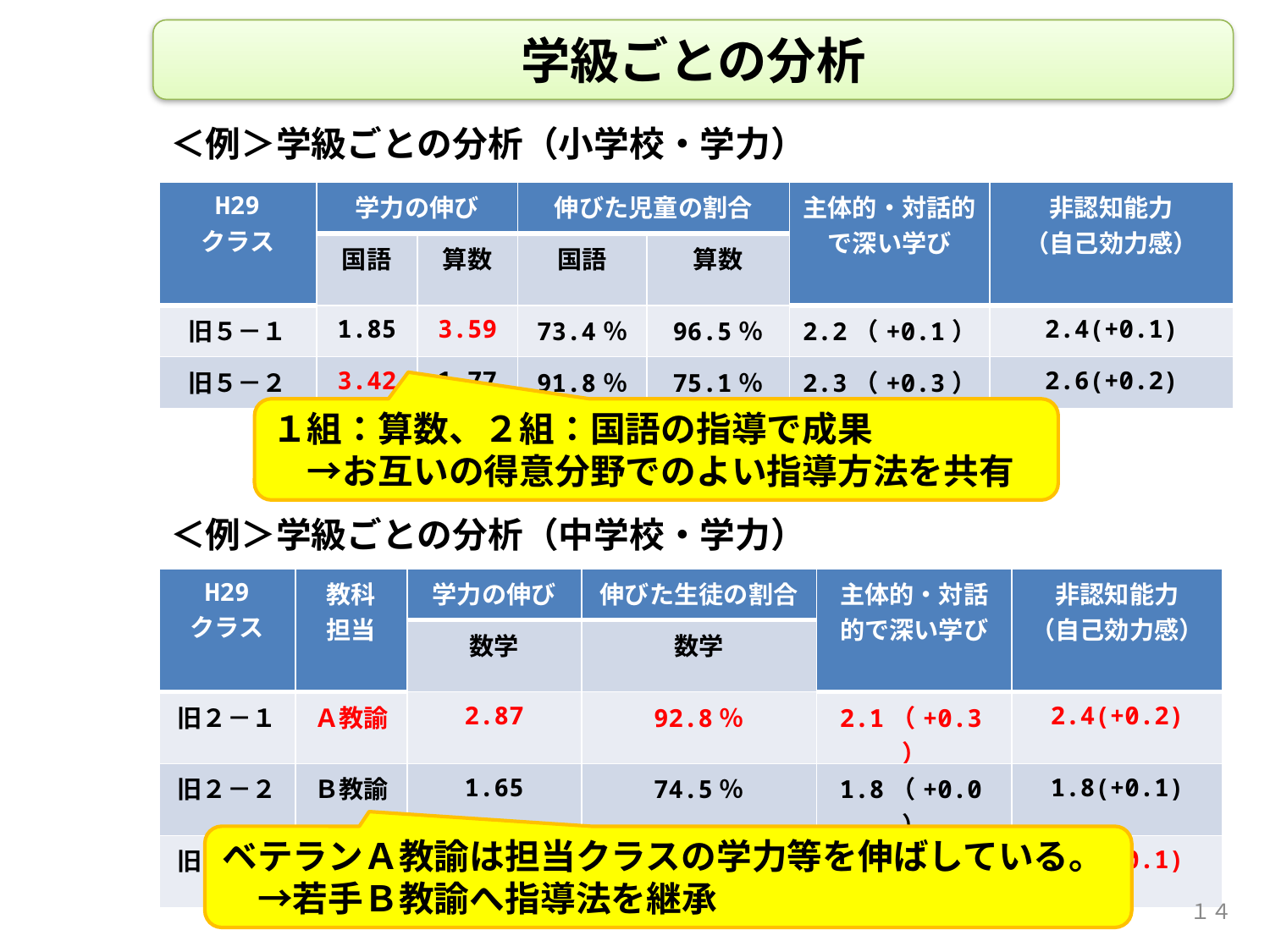

学級ごとの分析
＜例＞学級ごとの分析（小学校・学力）
| H29 クラス | 学力の伸び |  | 伸びた児童の割合 |  | 主体的・対話的で深い学び | 非認知能力 （自己効力感） |
| --- | --- | --- | --- | --- | --- | --- |
|  | 国語 | 算数 | 国語 | 算数 |  |  |
| 旧５－１ | 1.85 | 3.59 | 73.4％ | 96.5％ | 2.2（+0.1） | 2.4(+0.1) |
| 旧５－２ | 3.42 | 1.77 | 91.8％ | 75.1％ | 2.3（+0.3） | 2.6(+0.2) |
１組：算数、２組：国語の指導で成果
　→お互いの得意分野でのよい指導方法を共有
＜例＞学級ごとの分析（中学校・学力）
| H29 クラス | 教科 担当 | 学力の伸び | 伸びた生徒の割合 | 主体的・対話的で深い学び | 非認知能力 （自己効力感） |
| --- | --- | --- | --- | --- | --- |
|  |  | 数学 | 数学 |  |  |
| 旧２－１ | Ａ教諭 | 2.87 | 92.8％ | 2.1（+0.3） | 2.4(+0.2) |
| 旧２－２ | Ｂ教諭 | 1.65 | 74.5％ | 1.8（+0.0） | 1.8(+0.1) |
| 旧２－３ | Ａ教諭 | 2.36 | 88.9％ | 2.2（+0.1） | 2.1(+0.1) |
ベテランＡ教諭は担当クラスの学力等を伸ばしている。
　→若手Ｂ教諭へ指導法を継承
１４